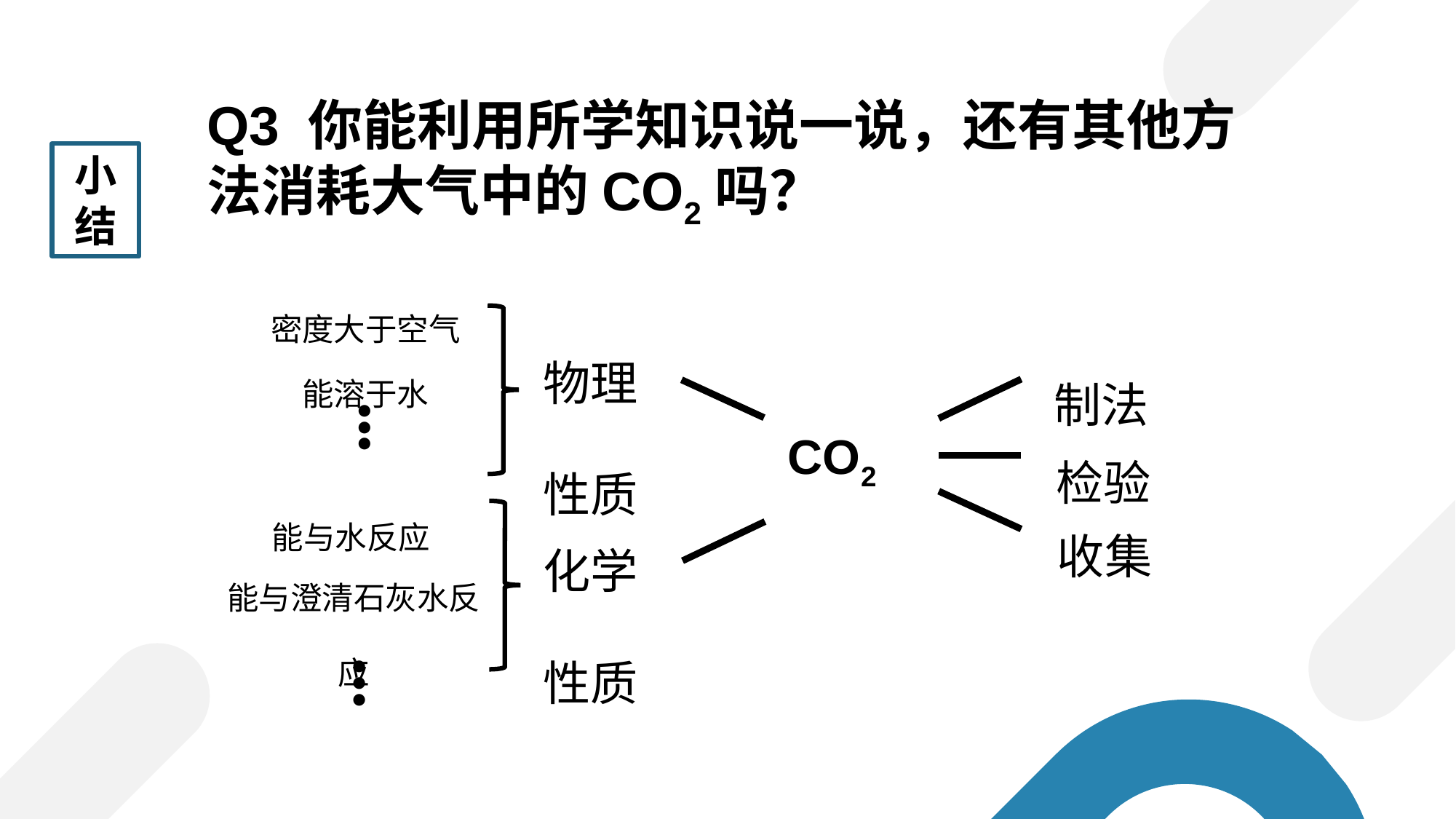

Q3 你能利用所学知识说一说，还有其他方法消耗大气中的CO2吗？
小结
密度大于空气
物理性质

能溶于水
●●●
能与水反应
化学性质

能与澄清石灰水反应
●●●
制法
检验
CO2
收集